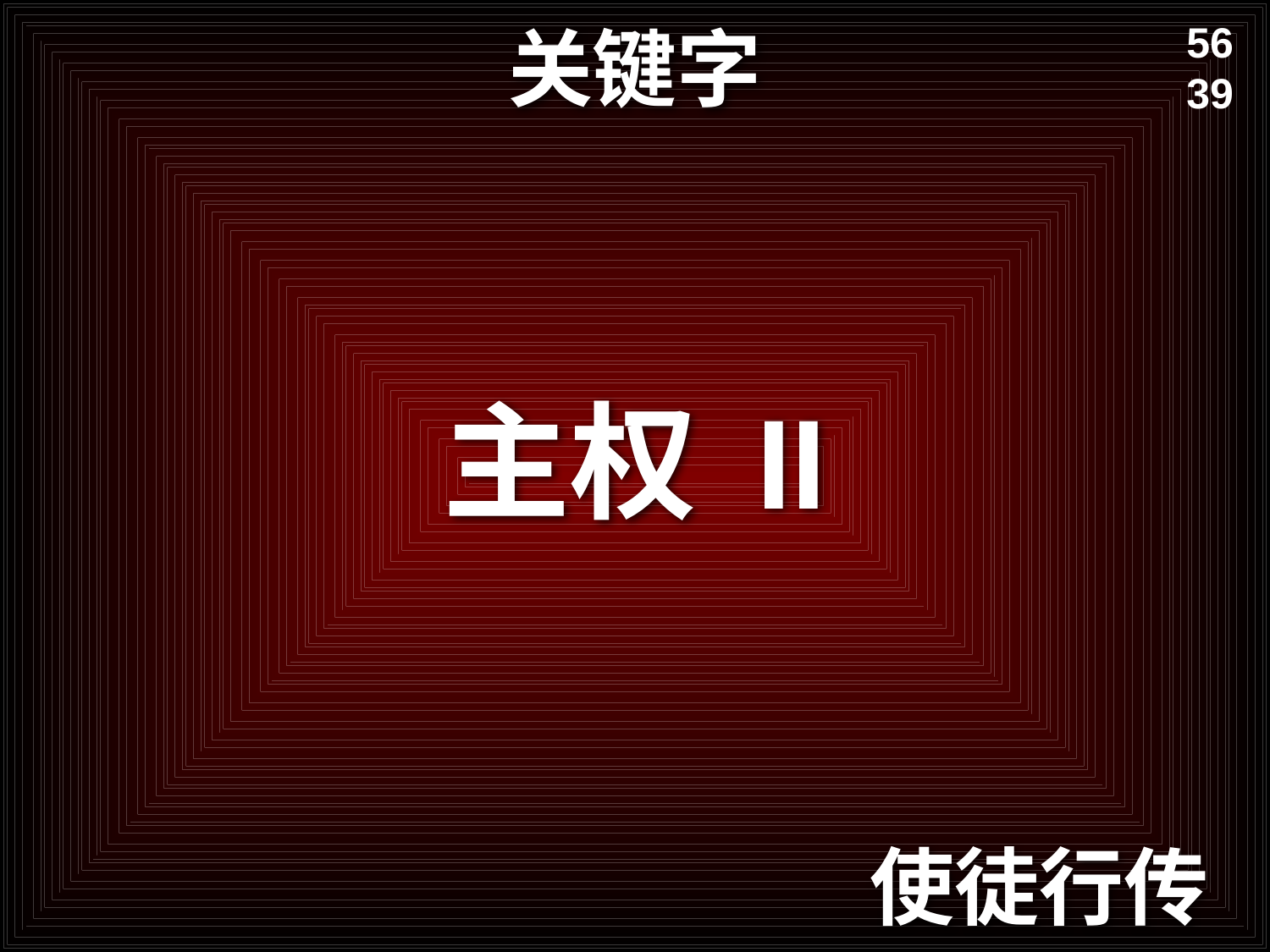

# 关键字
56
39

主权 II
使徒行传